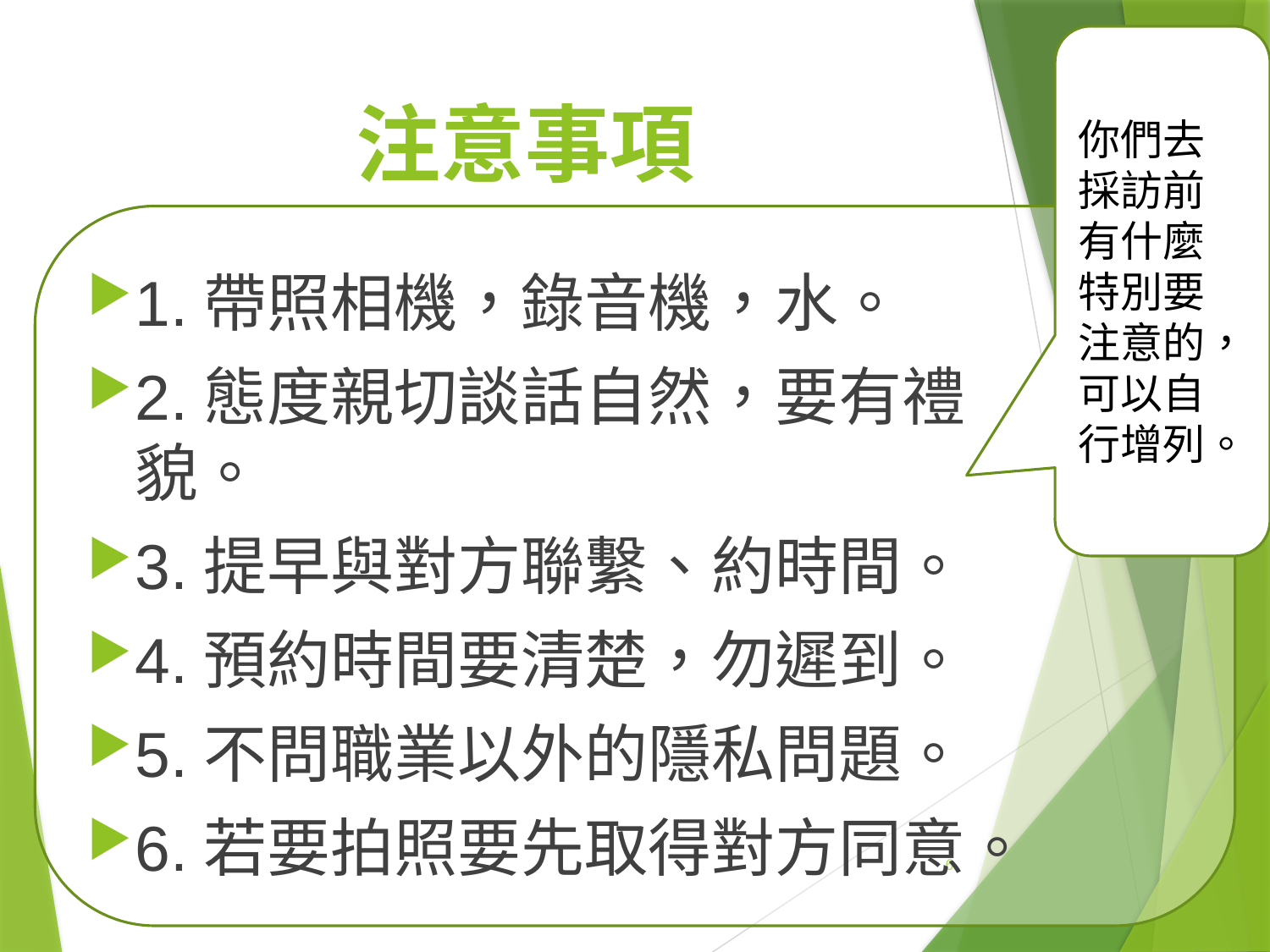

你們去採訪前有什麼特別要注意的，可以自行增列。
# 注意事項

1.帶照相機，錄音機，水。
2.態度親切談話自然，要有禮貌。
3.提早與對方聯繫、約時間。
4.預約時間要清楚，勿遲到。
5.不問職業以外的隱私問題。
6.若要拍照要先取得對方同意。

6